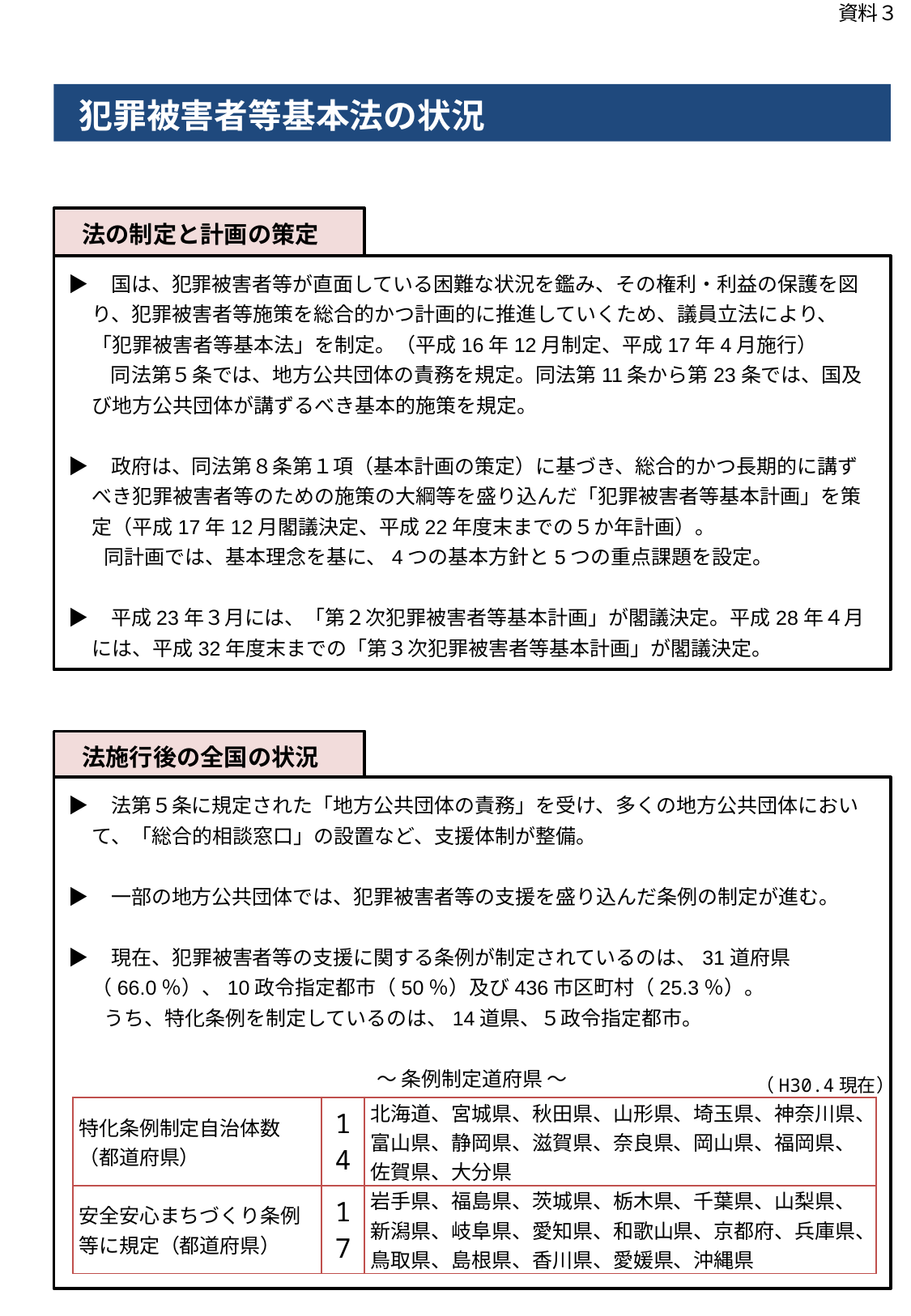

資料３
 犯罪被害者等基本法の状況
　法の制定と計画の策定
▶    国は、犯罪被害者等が直面している困難な状況を鑑み、その権利・利益の保護を図り、犯罪被害者等施策を総合的かつ計画的に推進していくため、議員立法により、「犯罪被害者等基本法」を制定。（平成16年12月制定、平成17年4月施行）
    　同法第５条では、地方公共団体の責務を規定。同法第11条から第23条では、国及び地方公共団体が講ずるべき基本的施策を規定。

▶    政府は、同法第８条第１項（基本計画の策定）に基づき、総合的かつ長期的に講ずべき犯罪被害者等のための施策の大綱等を盛り込んだ「犯罪被害者等基本計画」を策定（平成17年12月閣議決定、平成22年度末までの５か年計画）。
       同計画では、基本理念を基に、4つの基本方針と5つの重点課題を設定。

▶    平成23年３月には、「第２次犯罪被害者等基本計画」が閣議決定。平成28年４月には、平成32年度末までの「第３次犯罪被害者等基本計画」が閣議決定。
　法施行後の全国の状況
▶    法第５条に規定された「地方公共団体の責務」を受け、多くの地方公共団体において、「総合的相談窓口」の設置など、支援体制が整備。

▶    一部の地方公共団体では、犯罪被害者等の支援を盛り込んだ条例の制定が進む。

▶    現在、犯罪被害者等の支援に関する条例が制定されているのは、31道府県（66.0％）、10政令指定都市（50％）及び436市区町村（25.3％）。
       うち、特化条例を制定しているのは、14道県、５政令指定都市。

～ 条例制定道府県 ～

（H30.4現在）
| 特化条例制定自治体数（都道府県） | 14 | 北海道、宮城県、秋田県、山形県、埼玉県、神奈川県、 富山県、静岡県、滋賀県、奈良県、岡山県、福岡県、佐賀県、大分県 |
| --- | --- | --- |
| 安全安心まちづくり条例等に規定（都道府県） | 17 | 岩手県、福島県、茨城県、栃木県、千葉県、山梨県、新潟県、岐阜県、愛知県、和歌山県、京都府、兵庫県、鳥取県、島根県、香川県、愛媛県、沖縄県 |